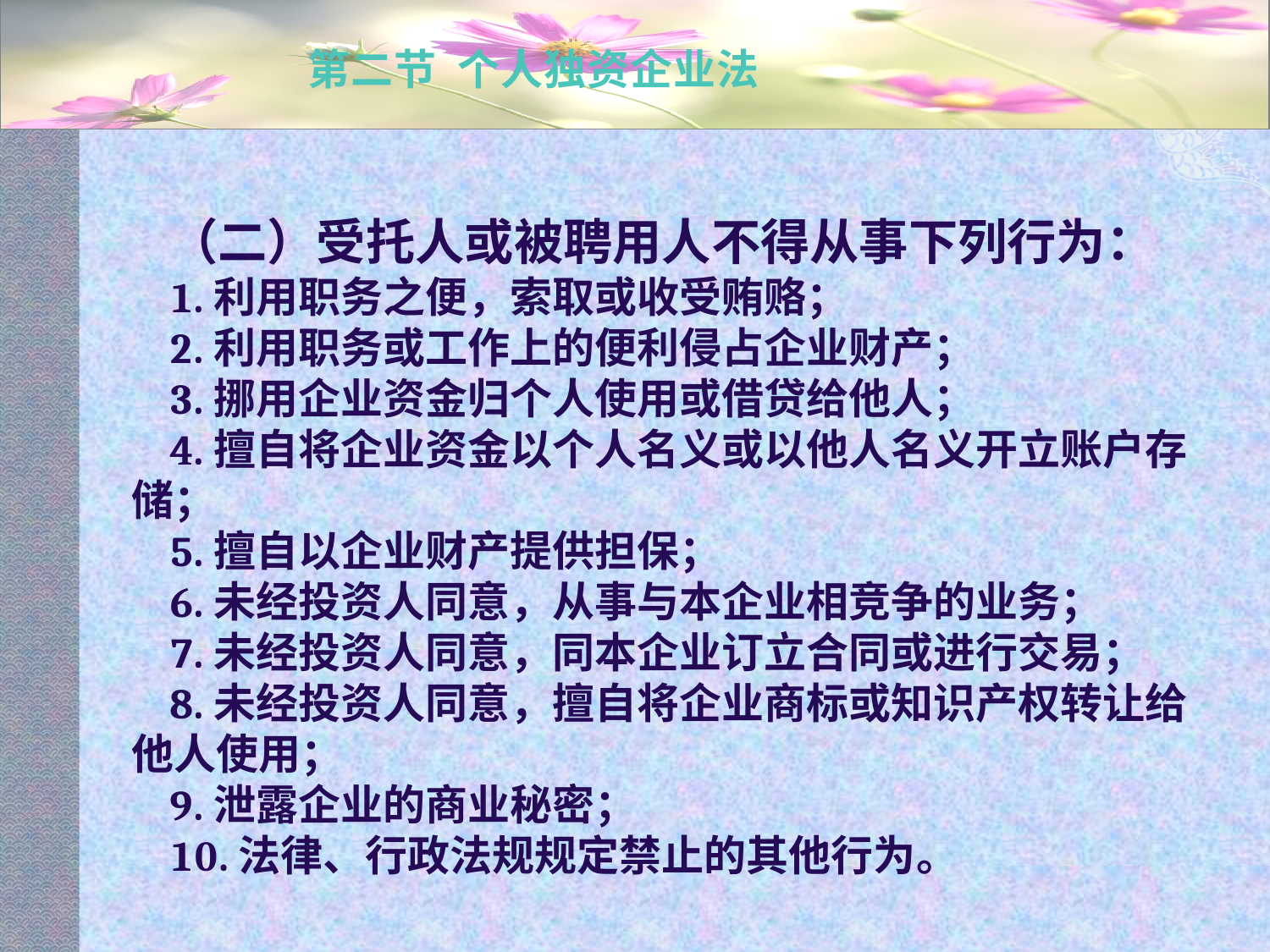

# 第二节  个人独资企业法
（二）受托人或被聘用人不得从事下列行为：
1.利用职务之便，索取或收受贿赂；
2.利用职务或工作上的便利侵占企业财产；
3.挪用企业资金归个人使用或借贷给他人；
4.擅自将企业资金以个人名义或以他人名义开立账户存储；
5.擅自以企业财产提供担保；
6.未经投资人同意，从事与本企业相竞争的业务；
7.未经投资人同意，同本企业订立合同或进行交易；
8.未经投资人同意，擅自将企业商标或知识产权转让给他人使用；
9.泄露企业的商业秘密；
10.法律、行政法规规定禁止的其他行为。